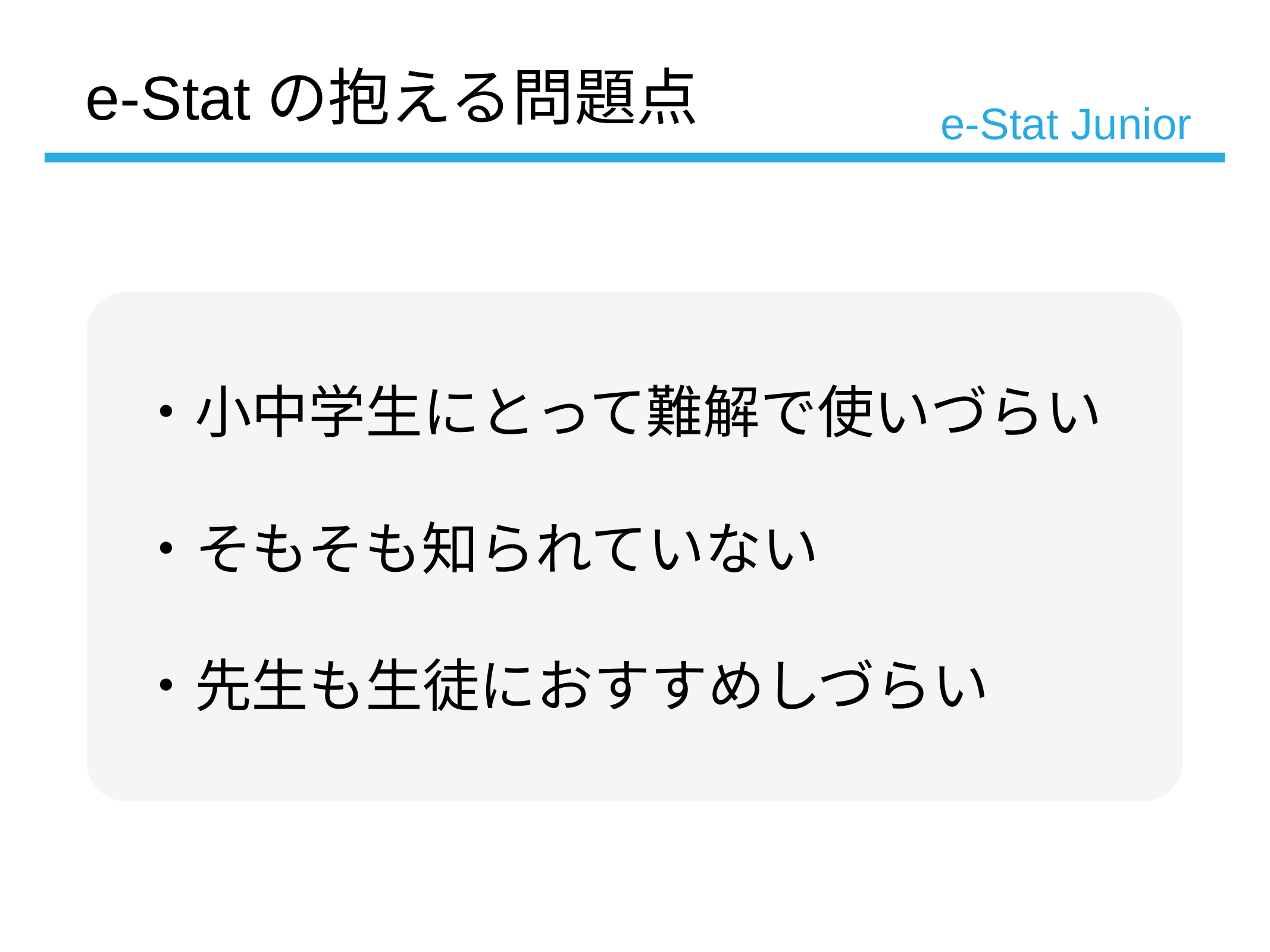

e-Statの抱える問題点
# e-Stat Junior

・小中学生にとって難解で使いづらい

・そもそも知られていない

・先生も生徒におすすめしづらい